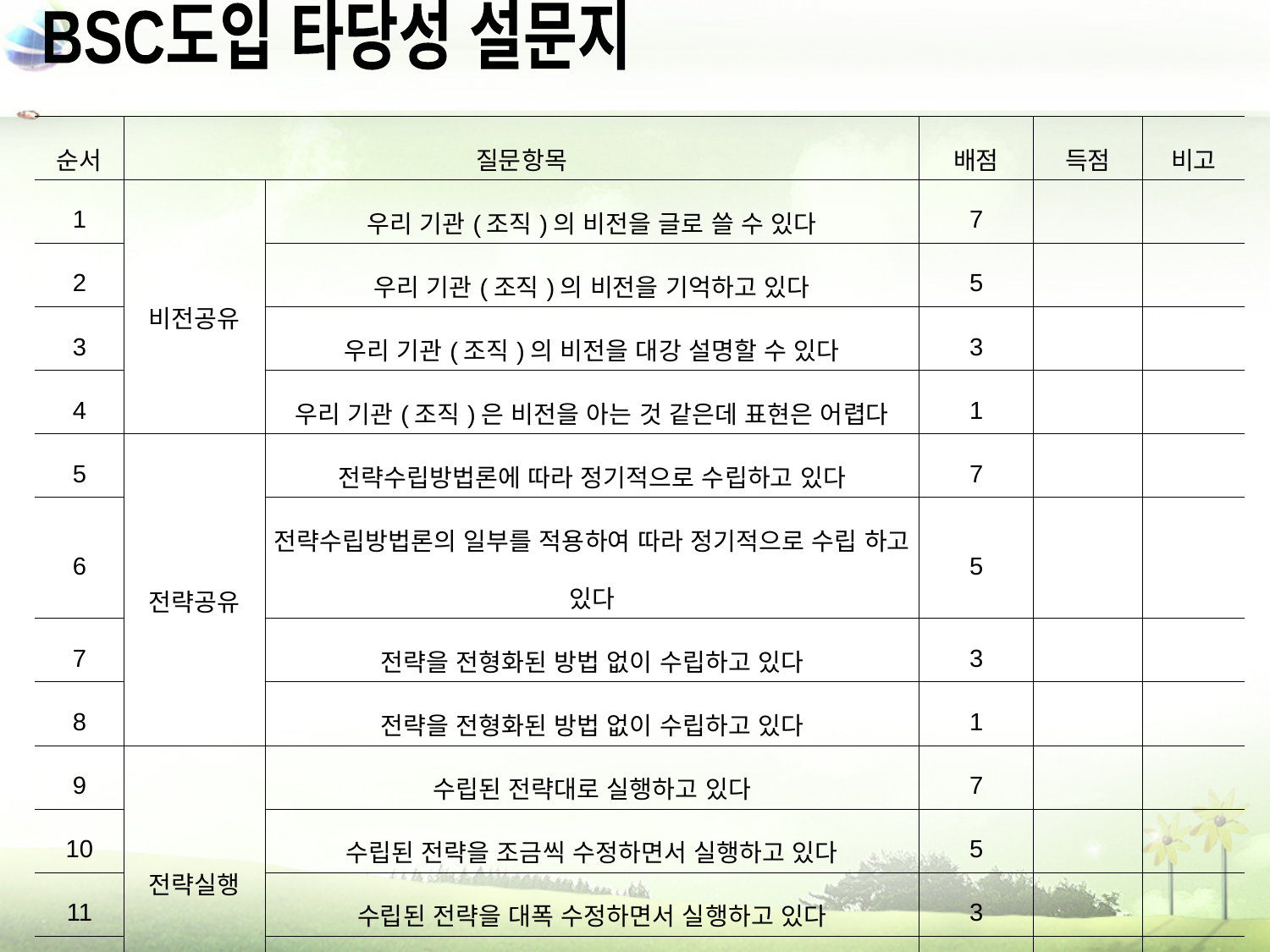

BSC도입 타당성 설문지
| 순서 | 질문항목 |  | 배점 | 득점 | 비고 |
| --- | --- | --- | --- | --- | --- |
| 1 | 비전공유 | 우리 기관(조직)의 비전을 글로 쓸 수 있다 | 7 |  |  |
| 2 |  | 우리 기관(조직)의 비전을 기억하고 있다 | 5 |  |  |
| 3 |  | 우리 기관(조직)의 비전을 대강 설명할 수 있다 | 3 |  |  |
| 4 |  | 우리 기관(조직)은 비전을 아는 것 같은데 표현은 어렵다 | 1 |  |  |
| 5 | 전략공유 | 전략수립방법론에 따라 정기적으로 수립하고 있다 | 7 |  |  |
| 6 |  | 전략수립방법론의 일부를 적용하여 따라 정기적으로 수립 하고 있다 | 5 |  |  |
| 7 |  | 전략을 전형화된 방법 없이 수립하고 있다 | 3 |  |  |
| 8 |  | 전략을 전형화된 방법 없이 수립하고 있다 | 1 |  |  |
| 9 | 전략실행 | 수립된 전략대로 실행하고 있다 | 7 |  |  |
| 10 |  | 수립된 전략을 조금씩 수정하면서 실행하고 있다 | 5 |  |  |
| 11 |  | 수립된 전략을 대폭 수정하면서 실행하고 있다 | 3 |  |  |
| 12 |  | 수립된 전략대로 실행하지 않고 있다 | 1 |  |  |